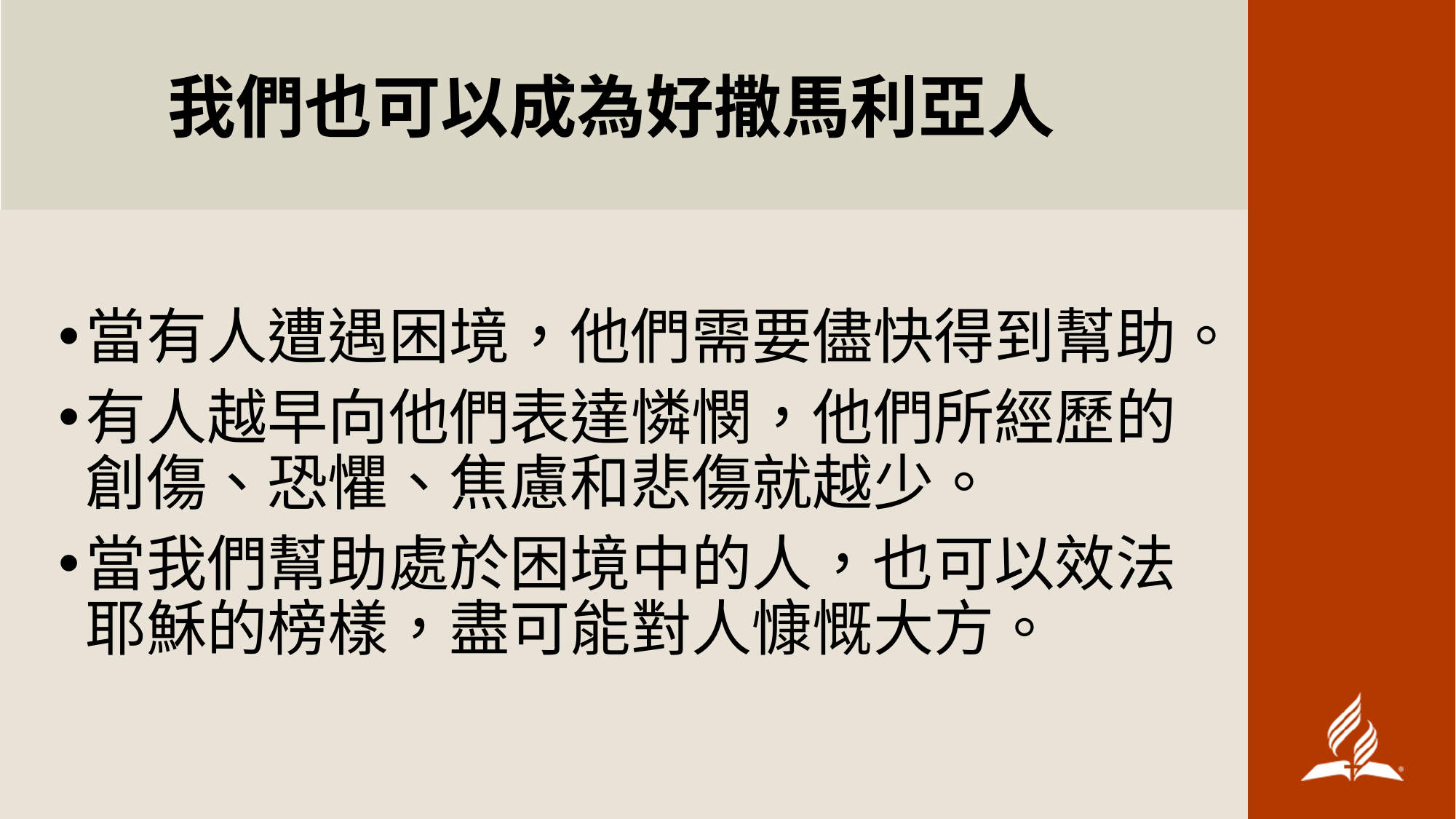

# 我們也可以成為好撒馬利亞人
當有人遭遇困境，他們需要儘快得到幫助。
有人越早向他們表達憐憫，他們所經歷的創傷、恐懼、焦慮和悲傷就越少。
當我們幫助處於困境中的人，也可以效法耶穌的榜樣，盡可能對人慷慨大方。